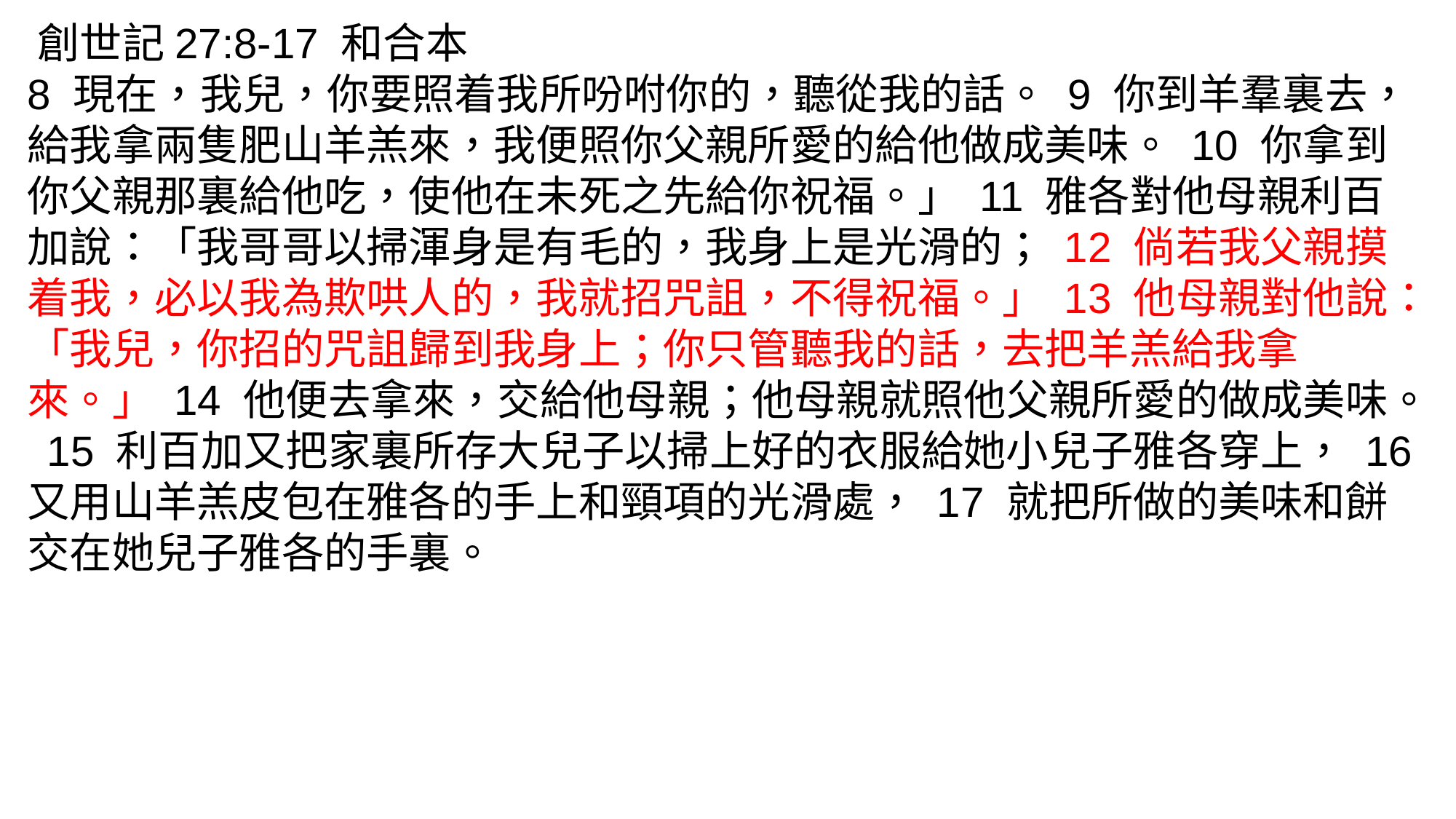

‪‪創世記‬27:8-17 和合本
8 現在，我兒，你要照着我所吩咐你的，聽從我的話。 9 你到羊羣裏去，給我拿兩隻肥山羊羔來，我便照你父親所愛的給他做成美味。 10 你拿到你父親那裏給他吃，使他在未死之先給你祝福。」 11 雅各對他母親利百加說：「我哥哥以掃渾身是有毛的，我身上是光滑的； 12 倘若我父親摸着我，必以我為欺哄人的，我就招咒詛，不得祝福。」 13 他母親對他說：「我兒，你招的咒詛歸到我身上；你只管聽我的話，去把羊羔給我拿來。」 14 他便去拿來，交給他母親；他母親就照他父親所愛的做成美味。 15 利百加又把家裏所存大兒子以掃上好的衣服給她小兒子雅各穿上， 16 又用山羊羔皮包在雅各的手上和頸項的光滑處， 17 就把所做的美味和餅交在她兒子雅各的手裏。